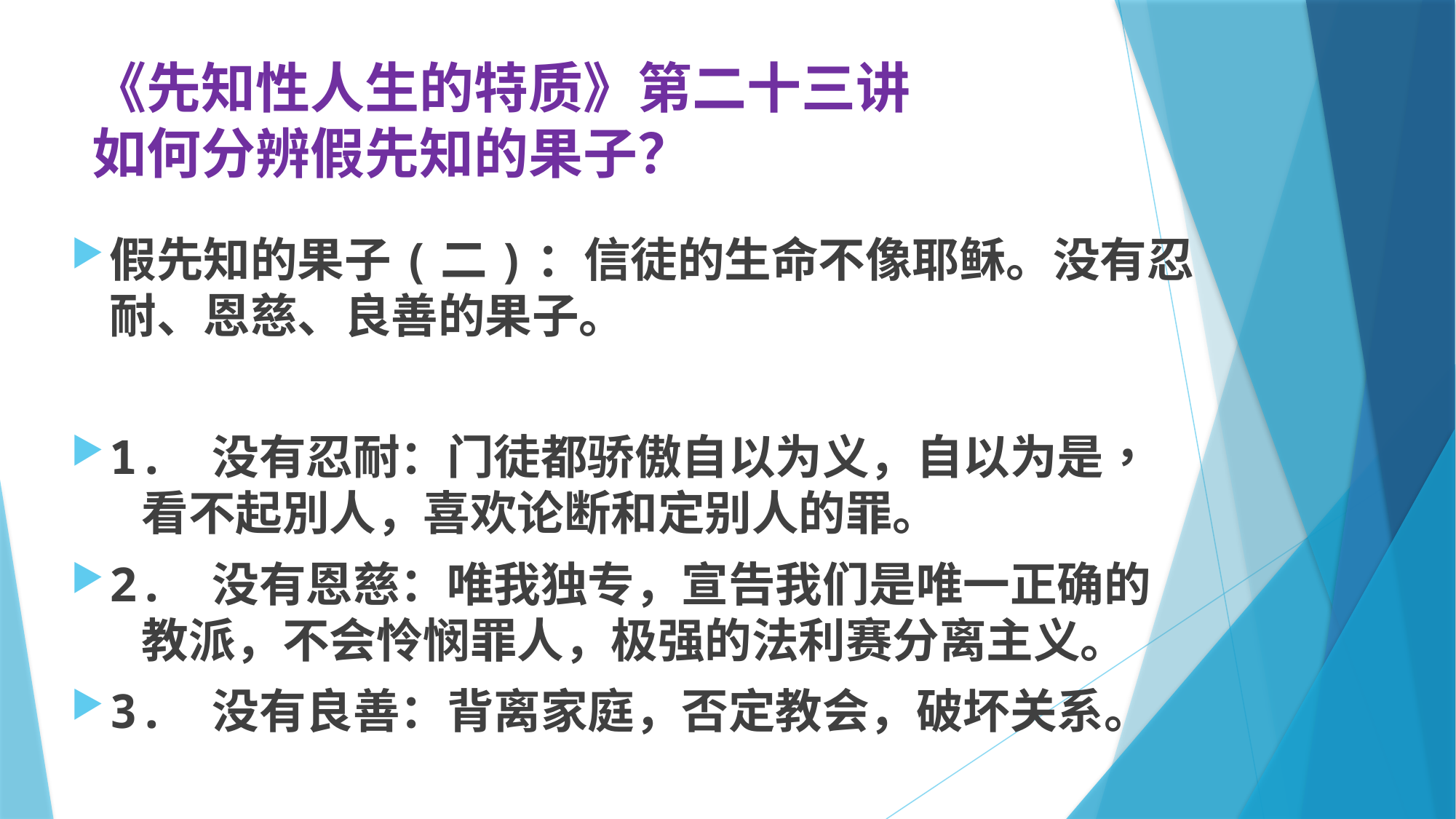

# 《先知性人生的特质》第二十三讲 如何分辨假先知的果子？
假先知的果子(二)：信徒的生命不像耶稣。没有忍耐、恩慈、良善的果子。

1.	没有忍耐：门徒都骄傲自以为义，自以为是，
   看不起別人，喜欢论断和定别人的罪。
2.	没有恩慈：唯我独专，宣告我们是唯一正确的
   教派，不会怜悯罪人，极强的法利赛分离主义。
3.	没有良善：背离家庭，否定教会，破坏关系。